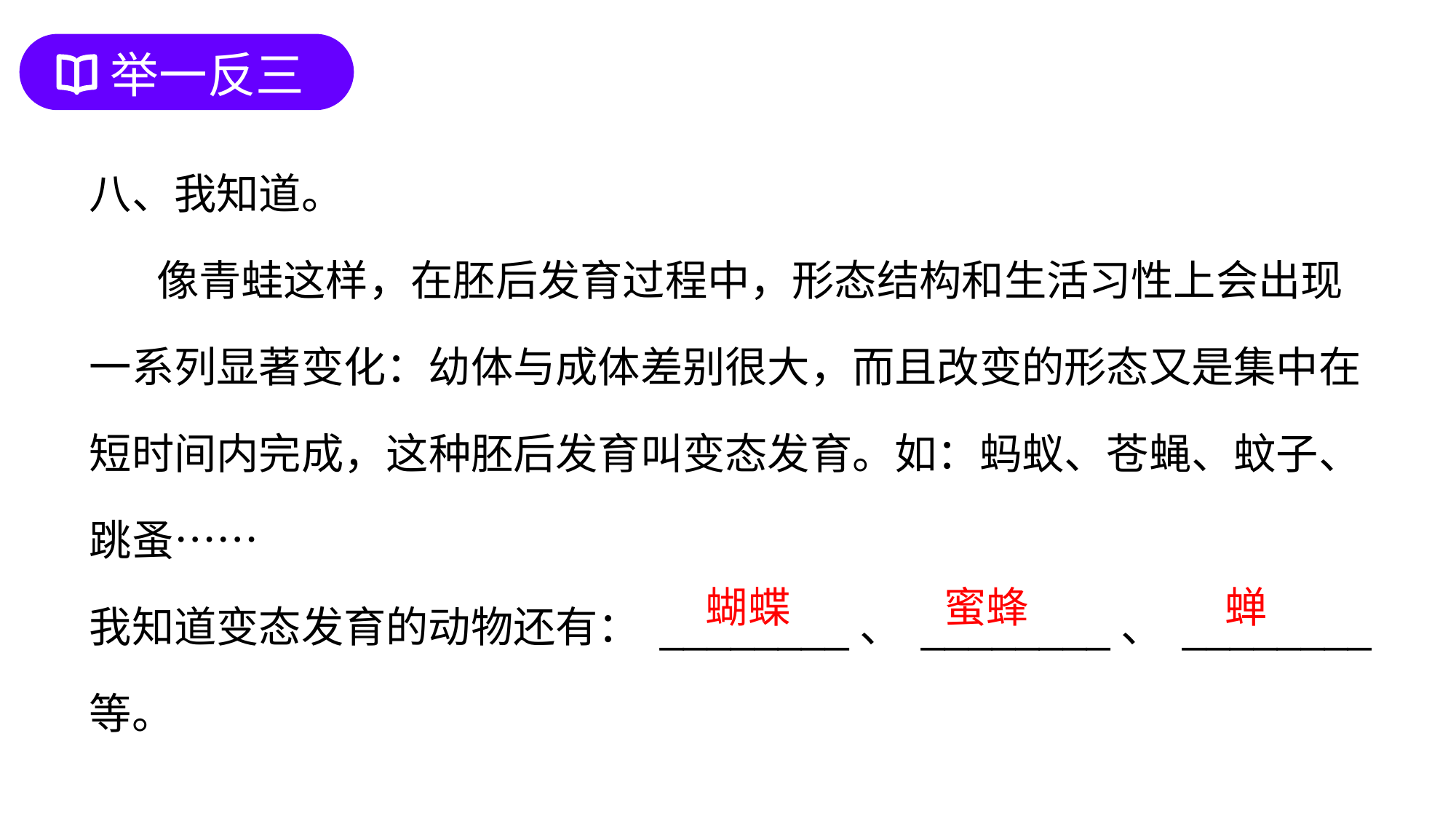

举一反三

八、我知道。
      像青蛙这样，在胚后发育过程中，形态结构和生活习性上会出现一系列显著变化：幼体与成体差别很大，而且改变的形态又是集中在短时间内完成，这种胚后发育叫变态发育。如：蚂蚁、苍蝇、蚊子、跳蚤……
我知道变态发育的动物还有： ________、 ________、 ________等。
蝴蝶
蜜蜂
蝉